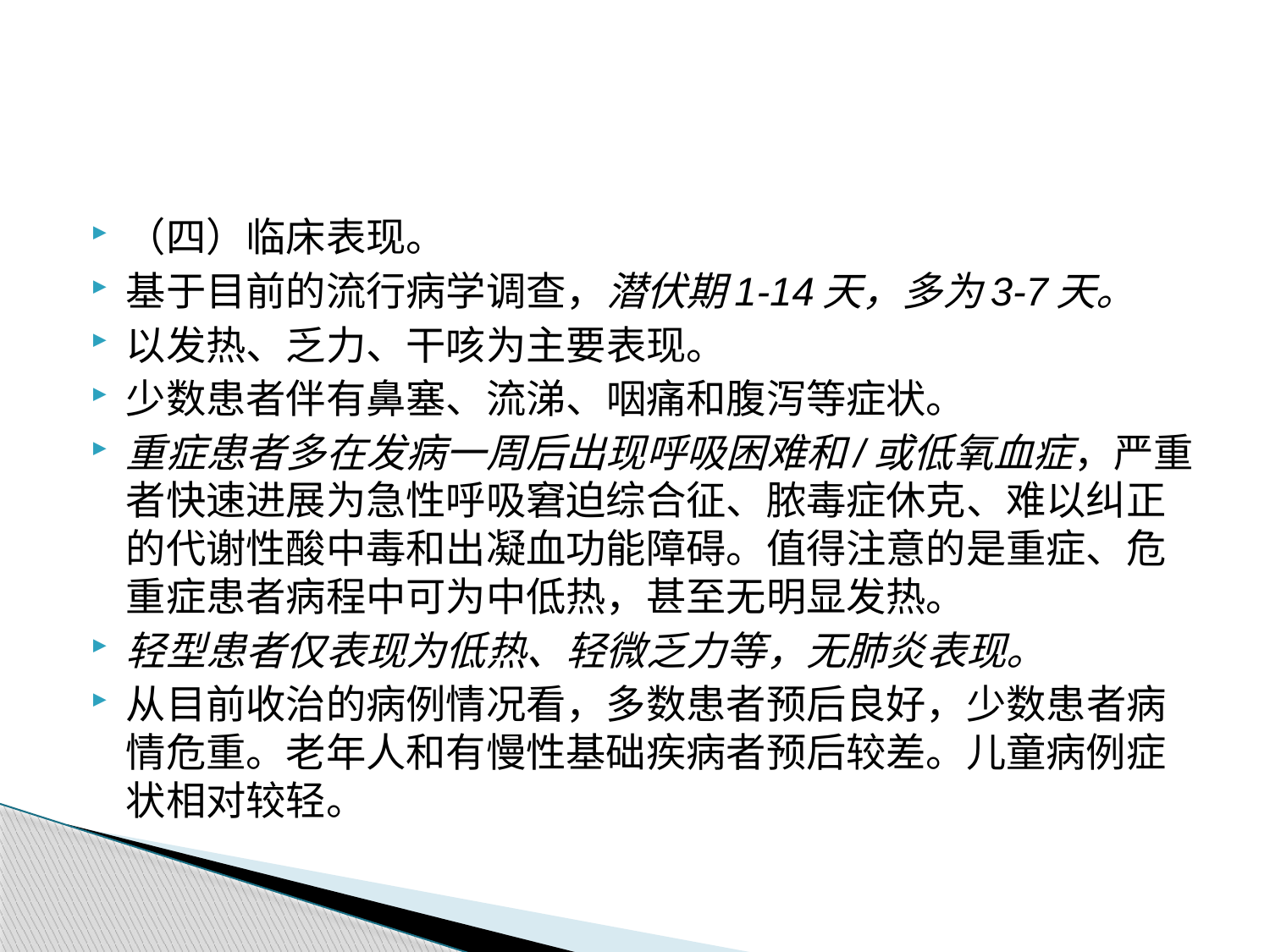

#
（四）临床表现。
基于目前的流行病学调查，潜伏期1-14天，多为3-7天。
以发热、乏力、干咳为主要表现。
少数患者伴有鼻塞、流涕、咽痛和腹泻等症状。
重症患者多在发病一周后出现呼吸困难和/或低氧血症，严重者快速进展为急性呼吸窘迫综合征、脓毒症休克、难以纠正的代谢性酸中毒和出凝血功能障碍。值得注意的是重症、危重症患者病程中可为中低热，甚至无明显发热。
轻型患者仅表现为低热、轻微乏力等，无肺炎表现。
从目前收治的病例情况看，多数患者预后良好，少数患者病情危重。老年人和有慢性基础疾病者预后较差。儿童病例症状相对较轻。